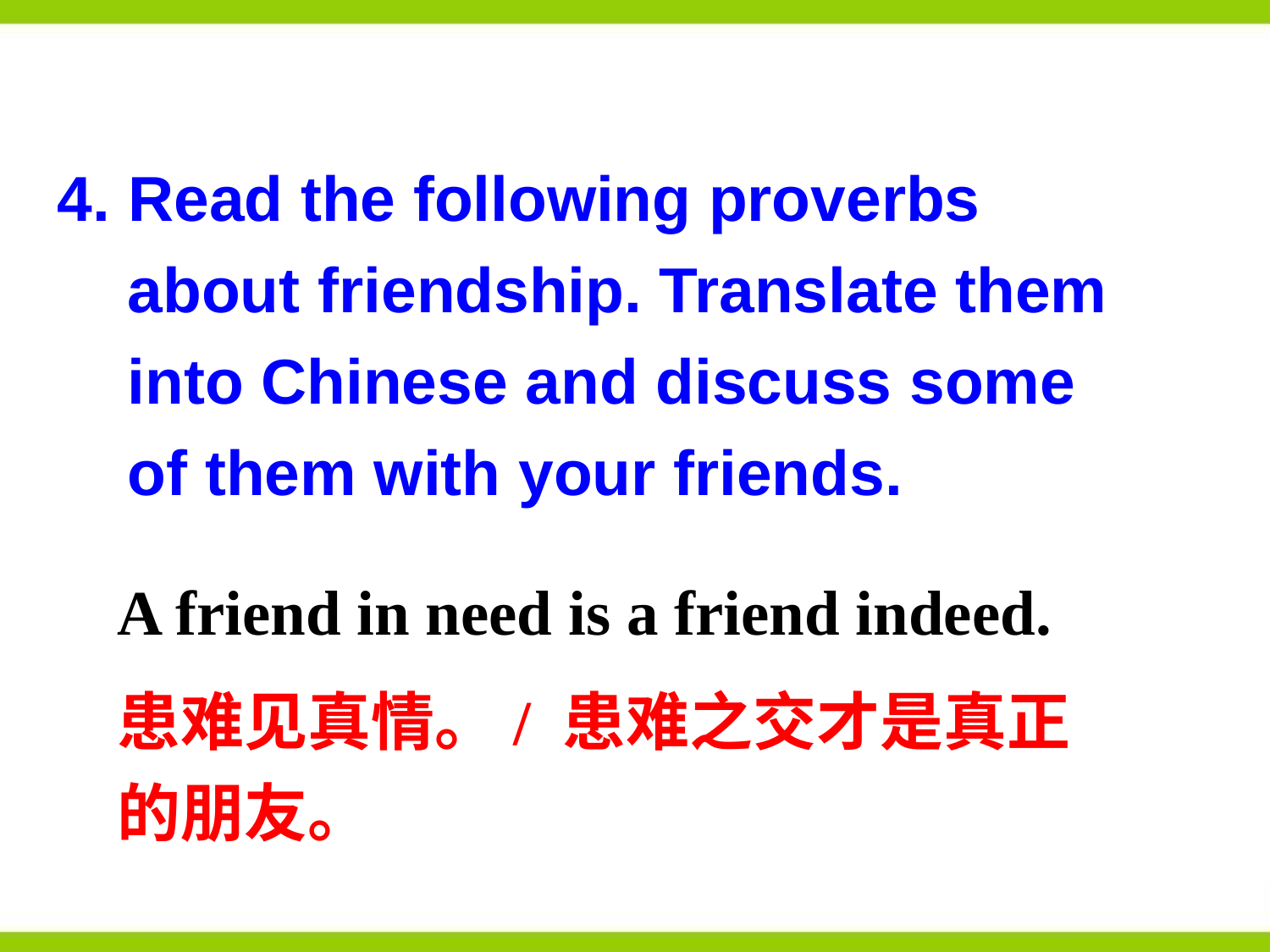

4. Read the following proverbs
    about friendship. Translate them
    into Chinese and discuss some
    of them with your friends.
A friend in need is a friend indeed.
患难见真情。/ 患难之交才是真正的朋友。